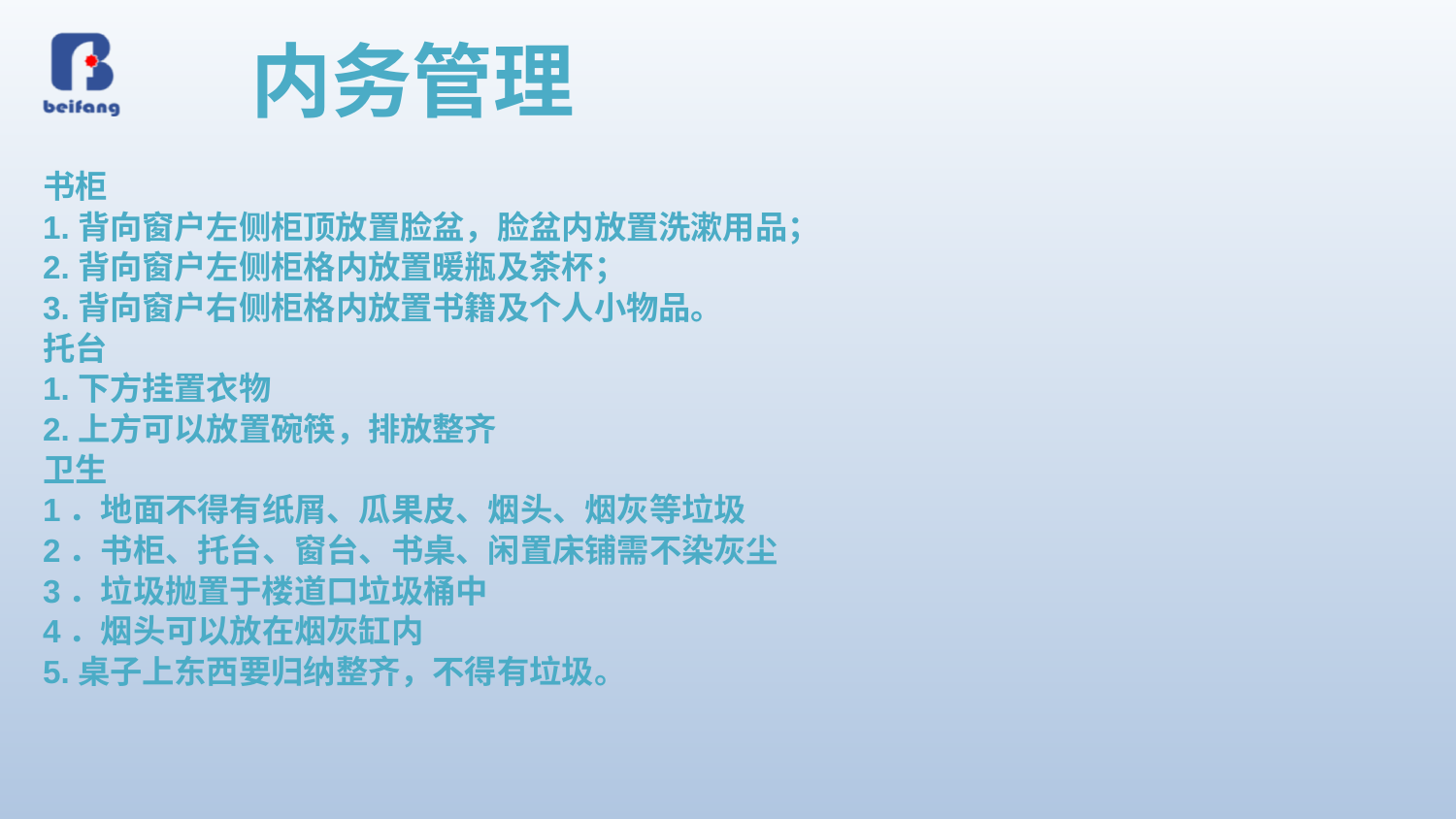

内务管理
书柜
1.背向窗户左侧柜顶放置脸盆，脸盆内放置洗漱用品；
2.背向窗户左侧柜格内放置暖瓶及茶杯；
3.背向窗户右侧柜格内放置书籍及个人小物品。
托台
1.下方挂置衣物
2.上方可以放置碗筷，排放整齐
卫生
1．地面不得有纸屑、瓜果皮、烟头、烟灰等垃圾
2．书柜、托台、窗台、书桌、闲置床铺需不染灰尘
3．垃圾抛置于楼道口垃圾桶中
4．烟头可以放在烟灰缸内
5.桌子上东西要归纳整齐，不得有垃圾。